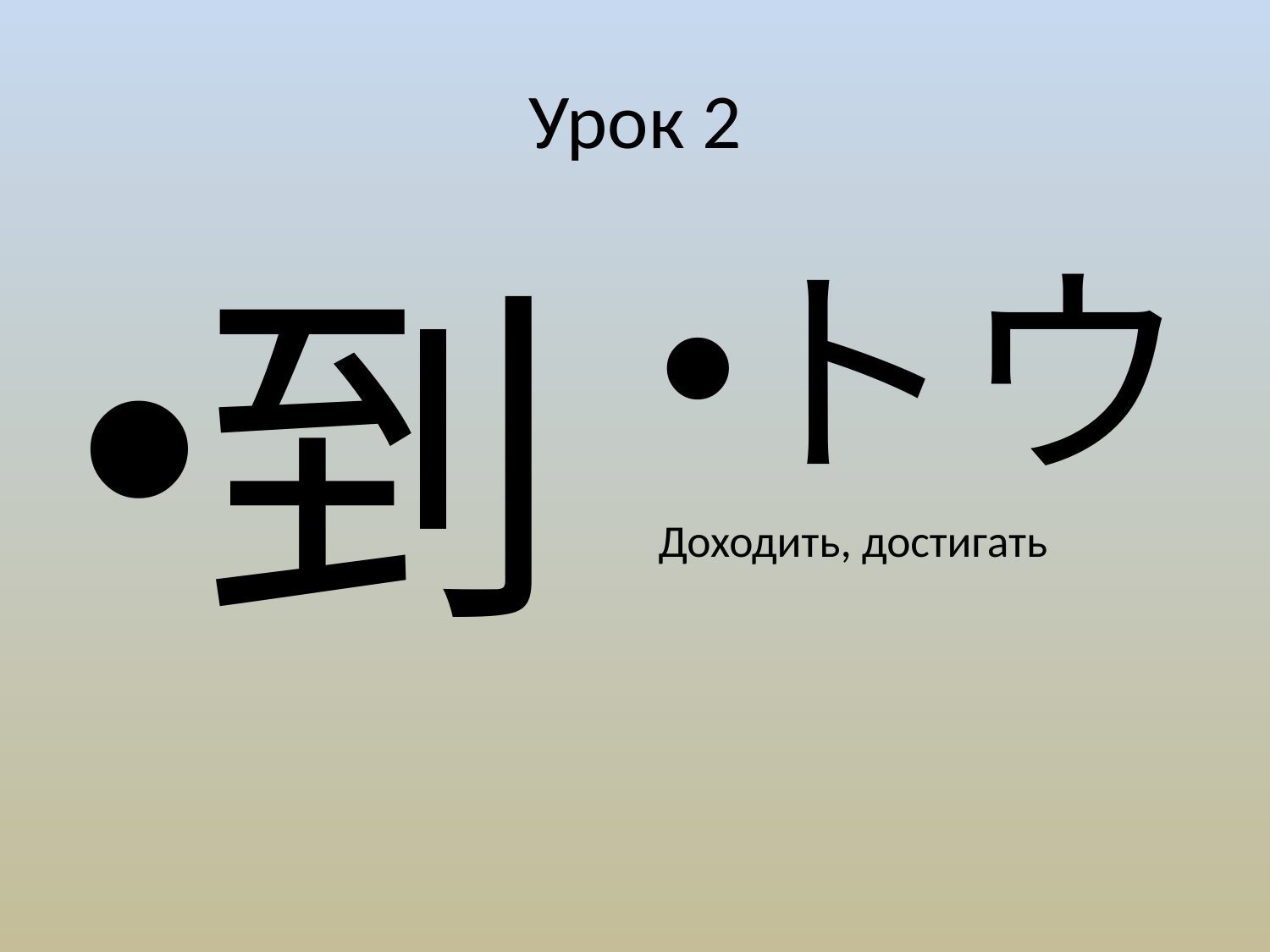

# Урок 2
到
トウ
Доходить, достигать